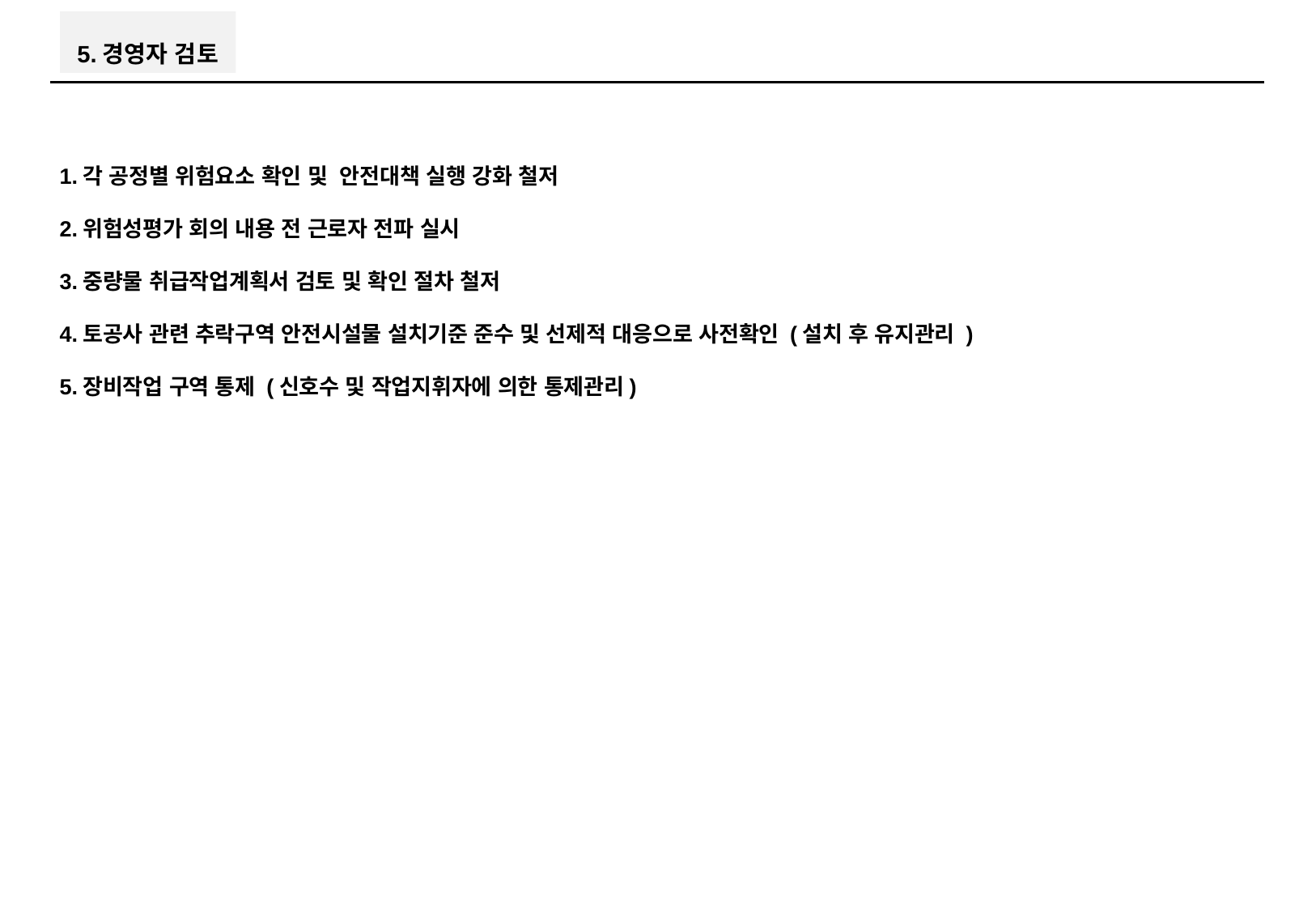

5.경영자 검토

1.각 공정별 위험요소 확인 및  안전대책 실행 강화 철저

2.위험성평가 회의 내용 전 근로자 전파 실시

3.중량물 취급작업계획서 검토 및 확인 절차 철저

4.토공사 관련 추락구역 안전시설물 설치기준 준수 및 선제적 대응으로 사전확인 (설치 후 유지관리 )

5.장비작업 구역 통제 (신호수 및 작업지휘자에 의한 통제관리)